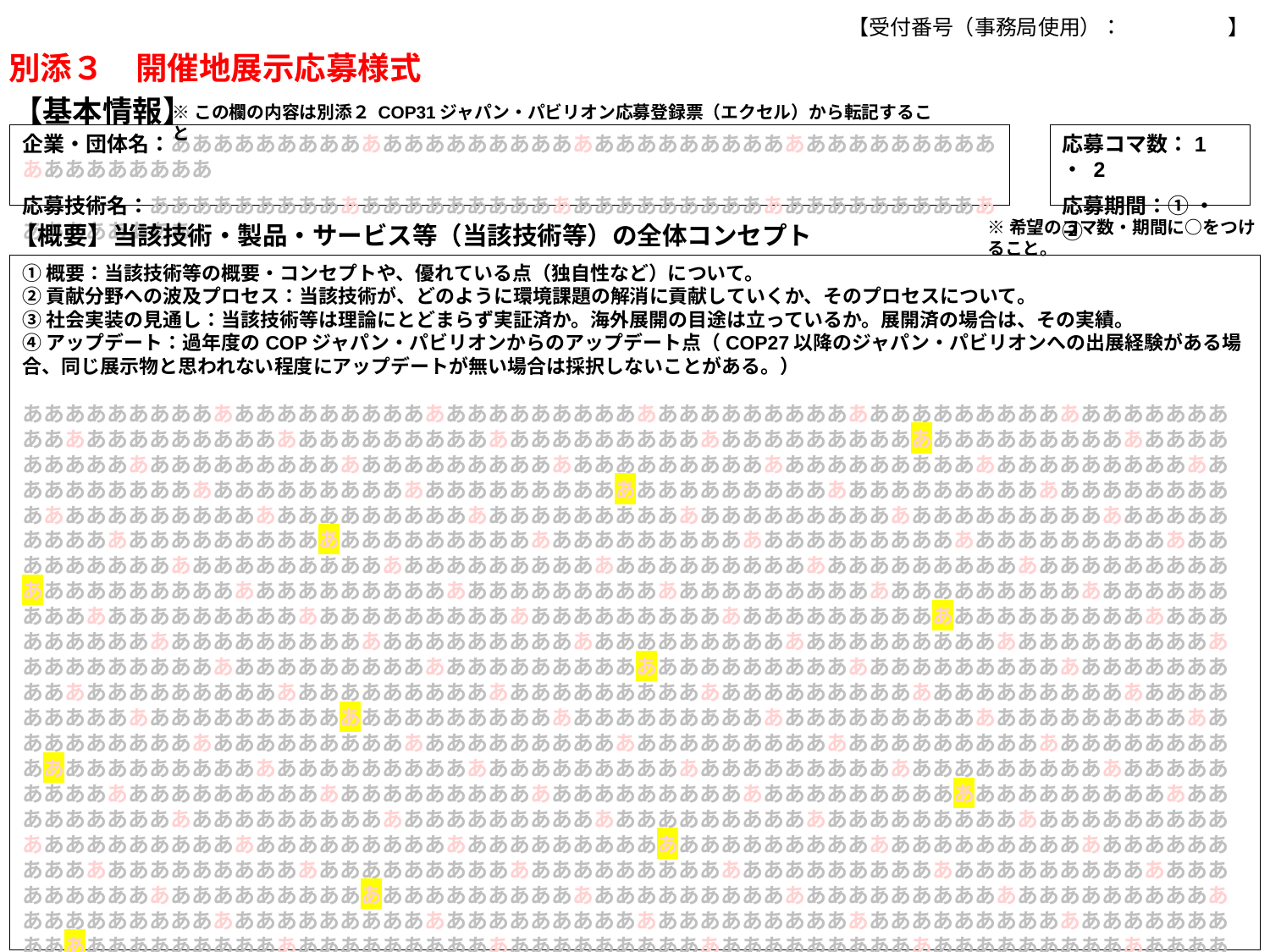

【受付番号（事務局使用）：　　　　　】
別添３　開催地展示応募様式
# 【基本情報】
※この欄の内容は別添２ COP31ジャパン・パビリオン応募登録票（エクセル）から転記すること
企業・団体名：ああああああああああああああああああああああああああああああああああああああああああああああああ
応募技術名：ああああああああああああああああああああああああああああああああああああああああああああああああ
応募コマ数：1  ・ 2
応募期間：➀ ・ ②
【概要】当該技術・製品・サービス等（当該技術等）の全体コンセプト
※希望のコマ数・期間に○をつけること。
➀概要：当該技術等の概要・コンセプトや、優れている点（独自性など）について。
②貢献分野への波及プロセス：当該技術が、どのように環境課題の解消に貢献していくか、そのプロセスについて。
➂社会実装の見通し：当該技術等は理論にとどまらず実証済か。海外展開の目途は立っているか。展開済の場合は、その実績。
➃アップデート：過年度のCOPジャパン・パビリオンからのアップデート点（COP27以降のジャパン・パビリオンへの出展経験がある場合、同じ展示物と思われない程度にアップデートが無い場合は採択しないことがある。）

ああああああああああああああああああああああああああああああああああああああああああああああああああああああああああああああああああああああああああああああああああああああああああああああああああああああああああああああああああああああああああああああああああああああああああああああああああああああああああああああああああああああああああああああああああああああああああああああああああああああああああああああああああああああああああああああああああああああああああああああああああああああああああああああああああああああああああああああああああああああああああああああああああああああああああああああああああああああああああああああああああああああああああああああああああああああああああああああああああああああああああああああああああああああああああああああああああああああああああああああああああああああああああああああああああああああああああああああああああああああああああああああああああああああああああああああああああああああああああああああああああああああああああああああああああああああああああああああああああああああああああああああああああああああああああああああああああああああああああああああああああああああああああああああああああああああああああああああああああああああああああああああああああああああああああああああああああああああああああああああああああああああああああああああああああああああああああああああああああああああああああああああああああああああああああああああああああああああああああああああああああああああああああああああああああああああああああああああああああああああああああああああああああああああああああああああああああああああああああああああああああああああああああああああああああああああああああああああああああああああああああああああああああああああああああああああああああああああああああああああああああああああああああああああああああああああああああああああああああああああああああああああああああああああああああああああああああああああああああああああああああああああああああああああああああああああああああああああああああああああああああああああああああああああああああああああああああああああああああああああああああああああああああああああああああああああああああああああああああああああああああああああああああああああああああああああああああああああああああああああああああああああああああああああああああああああああああああああああああああああああああああああああああああああああああああああああああああああああああああああああああああああああああああああああああああああああああああああああああああああああああああああああああああああああああああああああああああああああああああああああああああああああああああああああああああああああああああああああああああああああああああああああああああああああああああああああああああああああああああああああああああああああああああああああああああああああああああああああああああああああああああああああああああああああああああああああああああああああああああああああああああああああああああああああああああああああああああああああああああああああああああああああああああああああああああ（計1,500字程度）